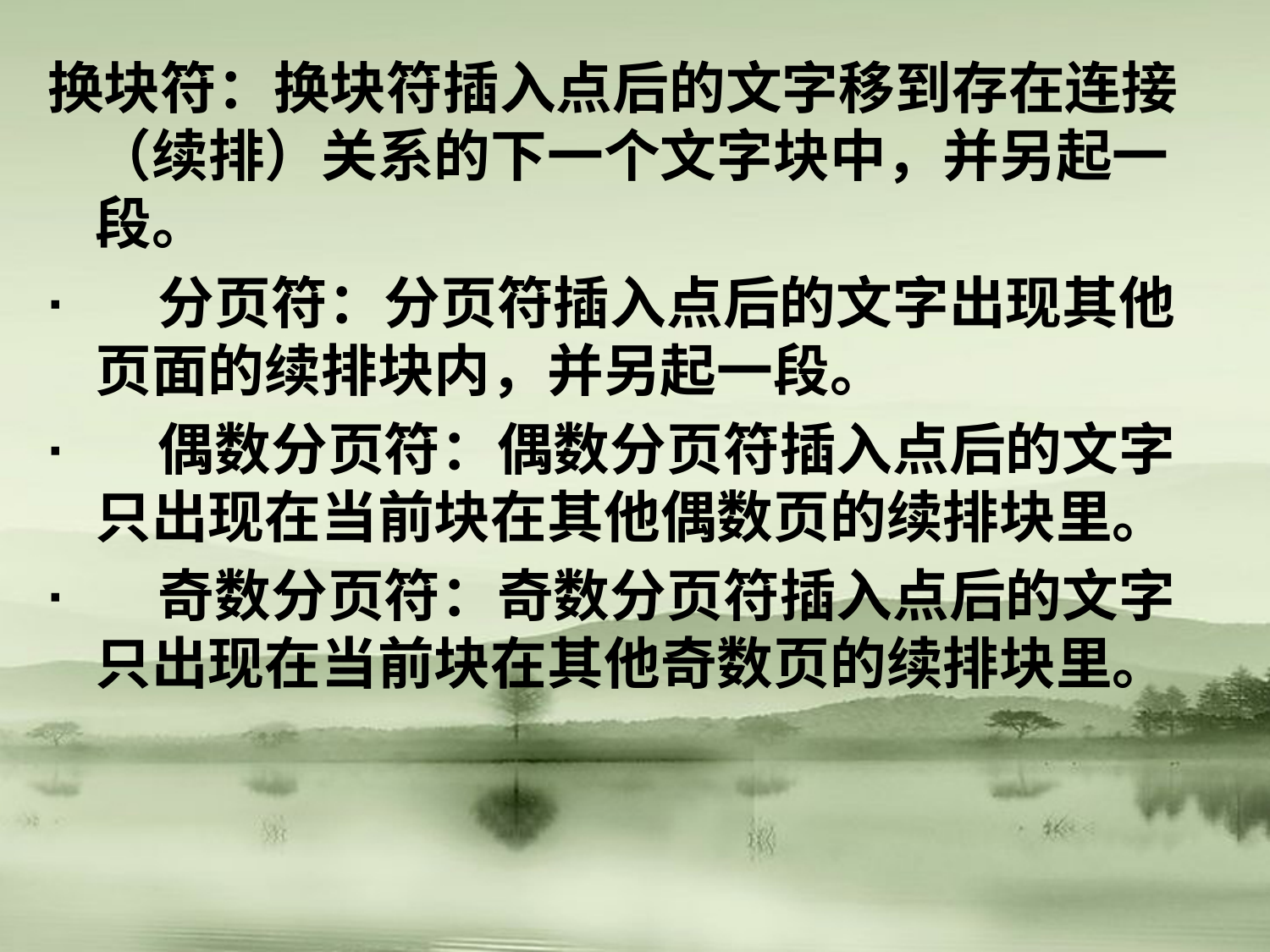

换块符：换块符插入点后的文字移到存在连接（续排）关系的下一个文字块中，并另起一段。
·     分页符：分页符插入点后的文字出现其他页面的续排块内，并另起一段。
·     偶数分页符：偶数分页符插入点后的文字只出现在当前块在其他偶数页的续排块里。
·     奇数分页符：奇数分页符插入点后的文字只出现在当前块在其他奇数页的续排块里。